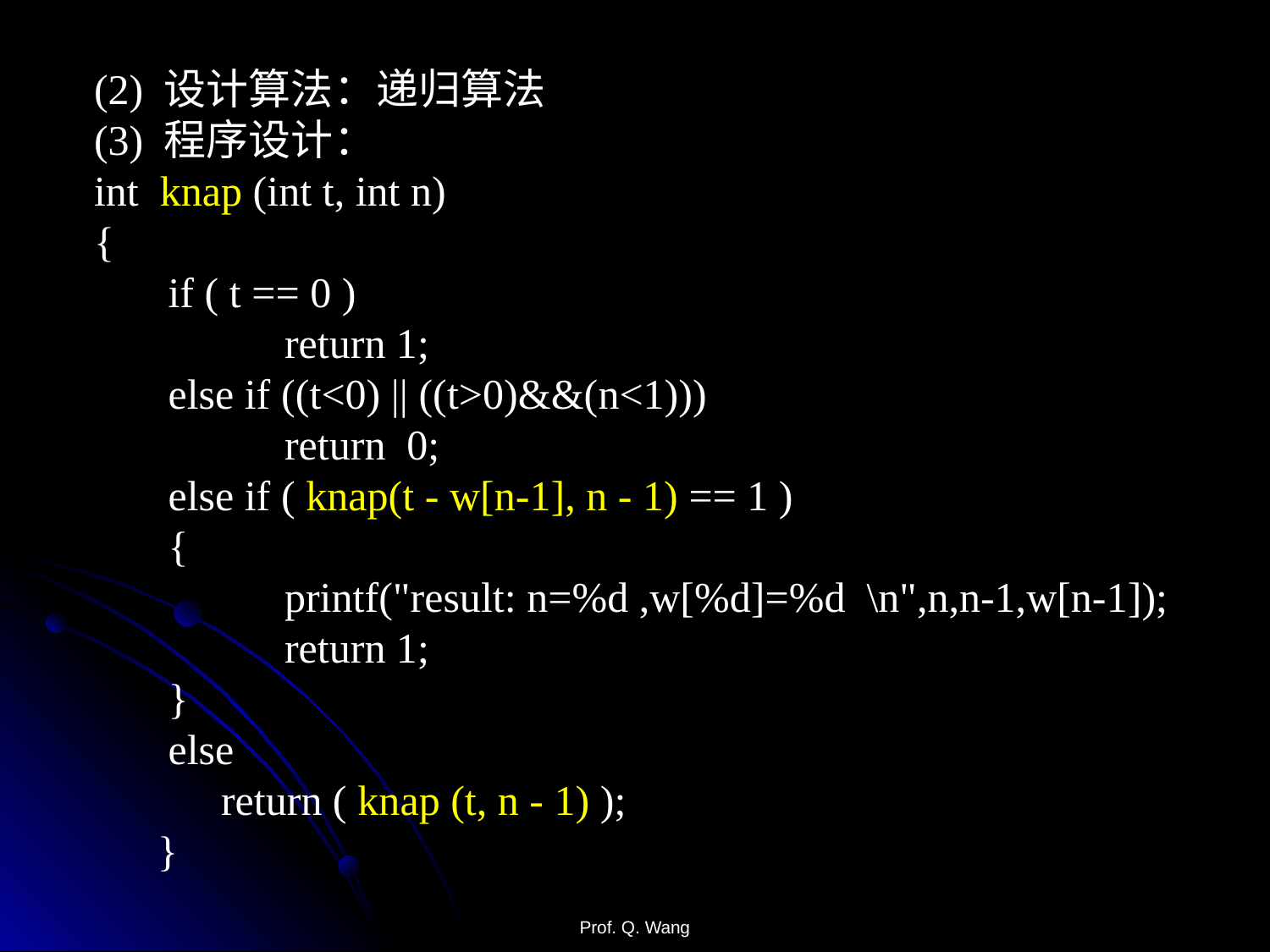

(2) 设计算法：递归算法
(3) 程序设计：
int  knap (int t, int n)
{
 if ( t == 0 )
	return 1;
 else if ((t<0) || ((t>0)&&(n<1)))
	return  0;
 else if ( knap(t - w[n-1], n - 1) == 1 )
 {
	printf("result: n=%d ,w[%d]=%d  \n",n,n-1,w[n-1]);
	return 1;
 }
 else
      return ( knap (t, n - 1) );
}

Prof. Q. Wang